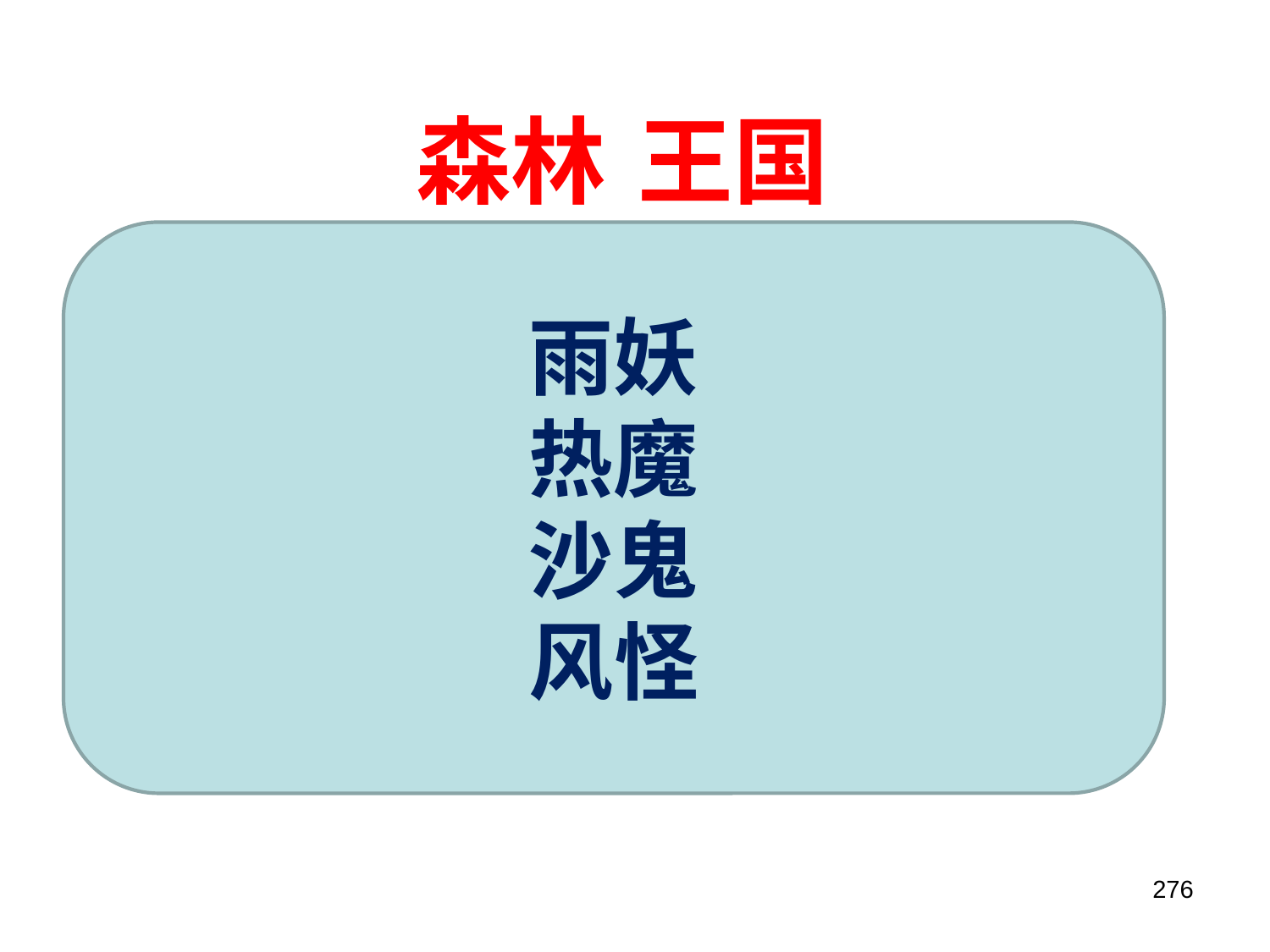

森林
王国
雨妖
热魔
沙鬼
风怪
276